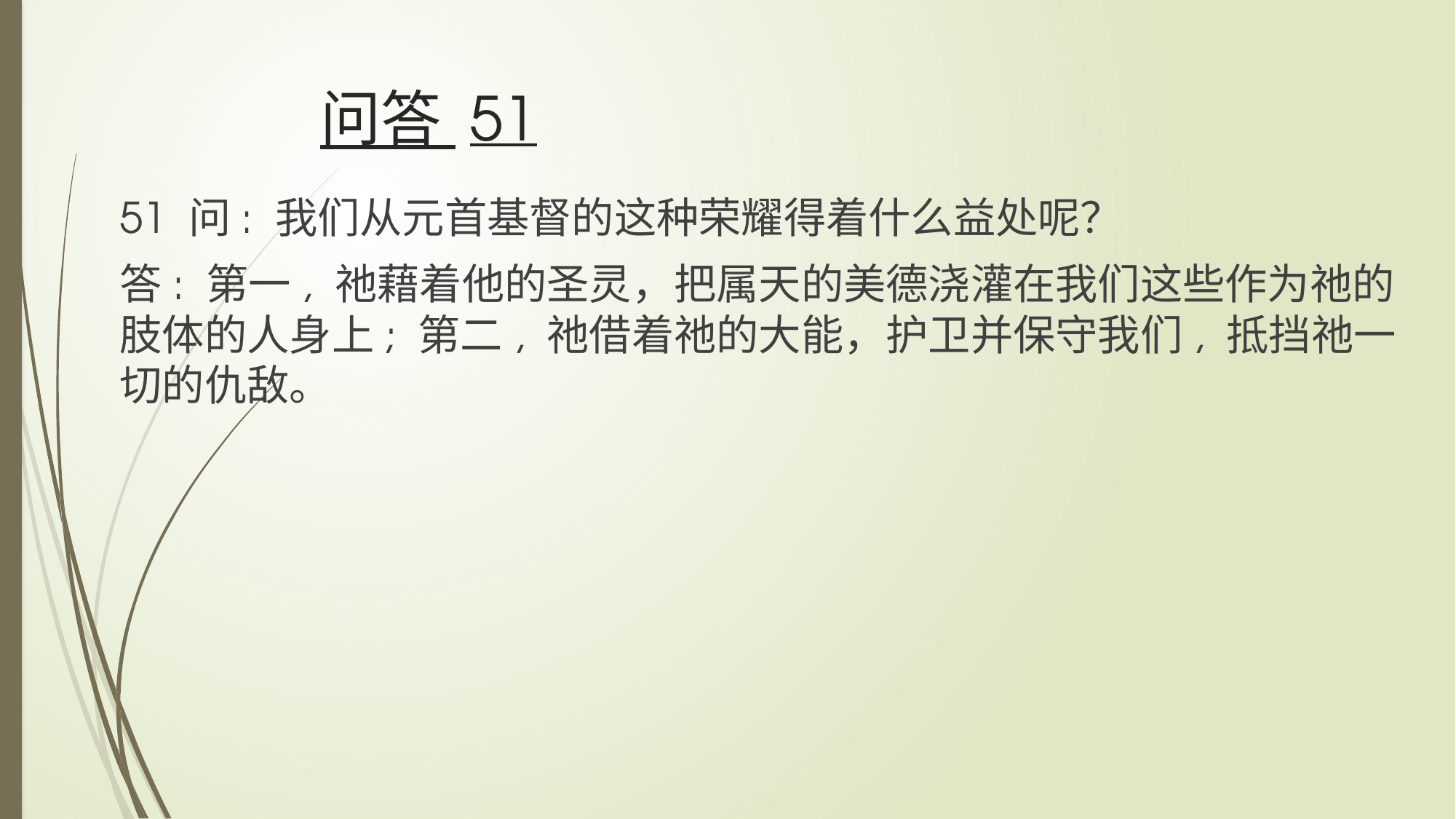

# 问答 51
51 问: 我们从元首基督的这种荣耀得着什么益处呢？
答: 第一, 祂藉着他的圣灵，把属天的美德浇灌在我们这些作为祂的肢体的人身上; 第二, 祂借着祂的大能，护卫并保守我们, 抵挡祂一切的仇敌。